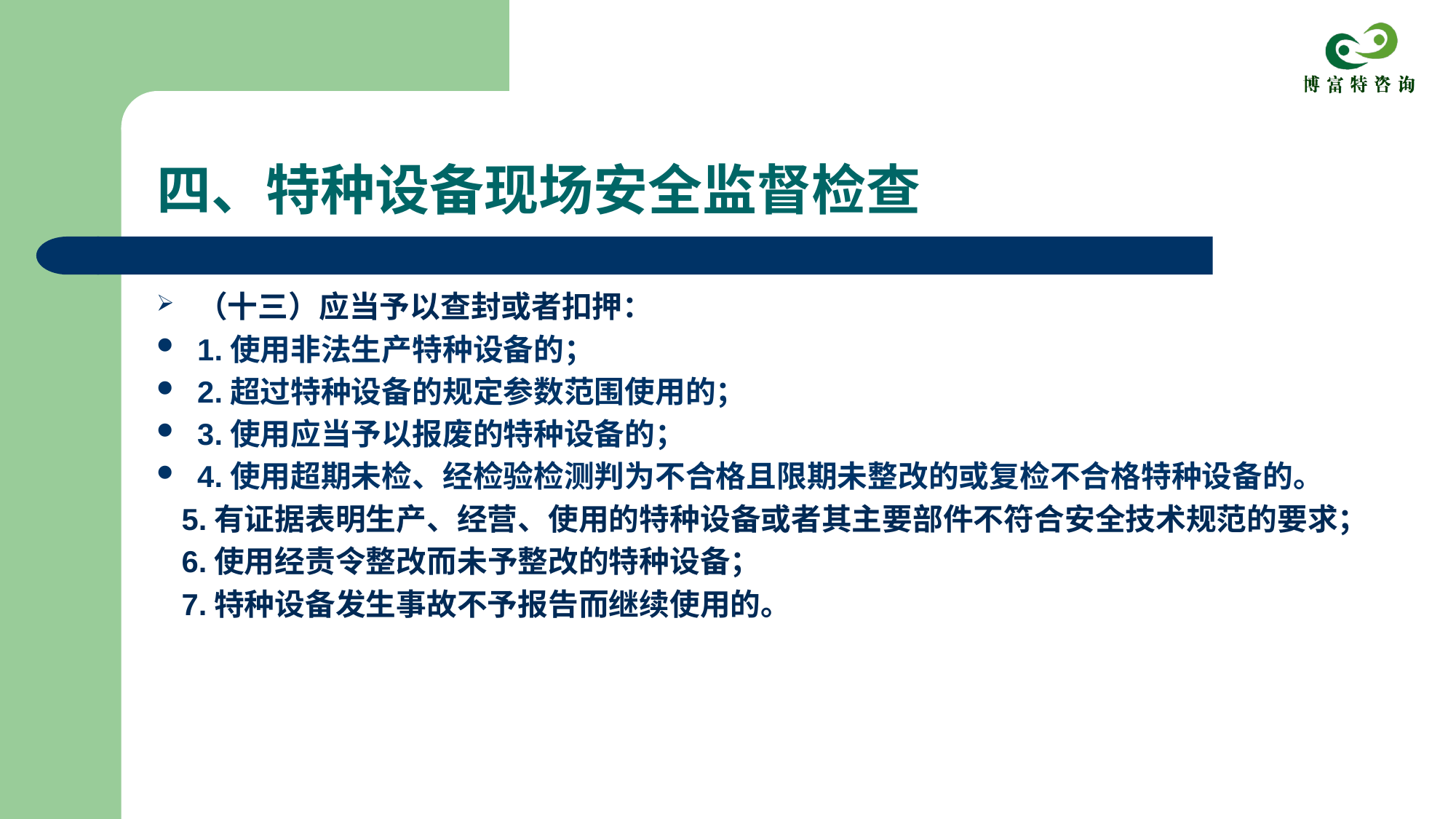

# 四、特种设备现场安全监督检查
（十三）应当予以查封或者扣押：
1.使用非法生产特种设备的；
2.超过特种设备的规定参数范围使用的；
3.使用应当予以报废的特种设备的；
4.使用超期未检、经检验检测判为不合格且限期未整改的或复检不合格特种设备的。
   5.有证据表明生产、经营、使用的特种设备或者其主要部件不符合安全技术规范的要求；
   6.使用经责令整改而未予整改的特种设备；
   7.特种设备发生事故不予报告而继续使用的。